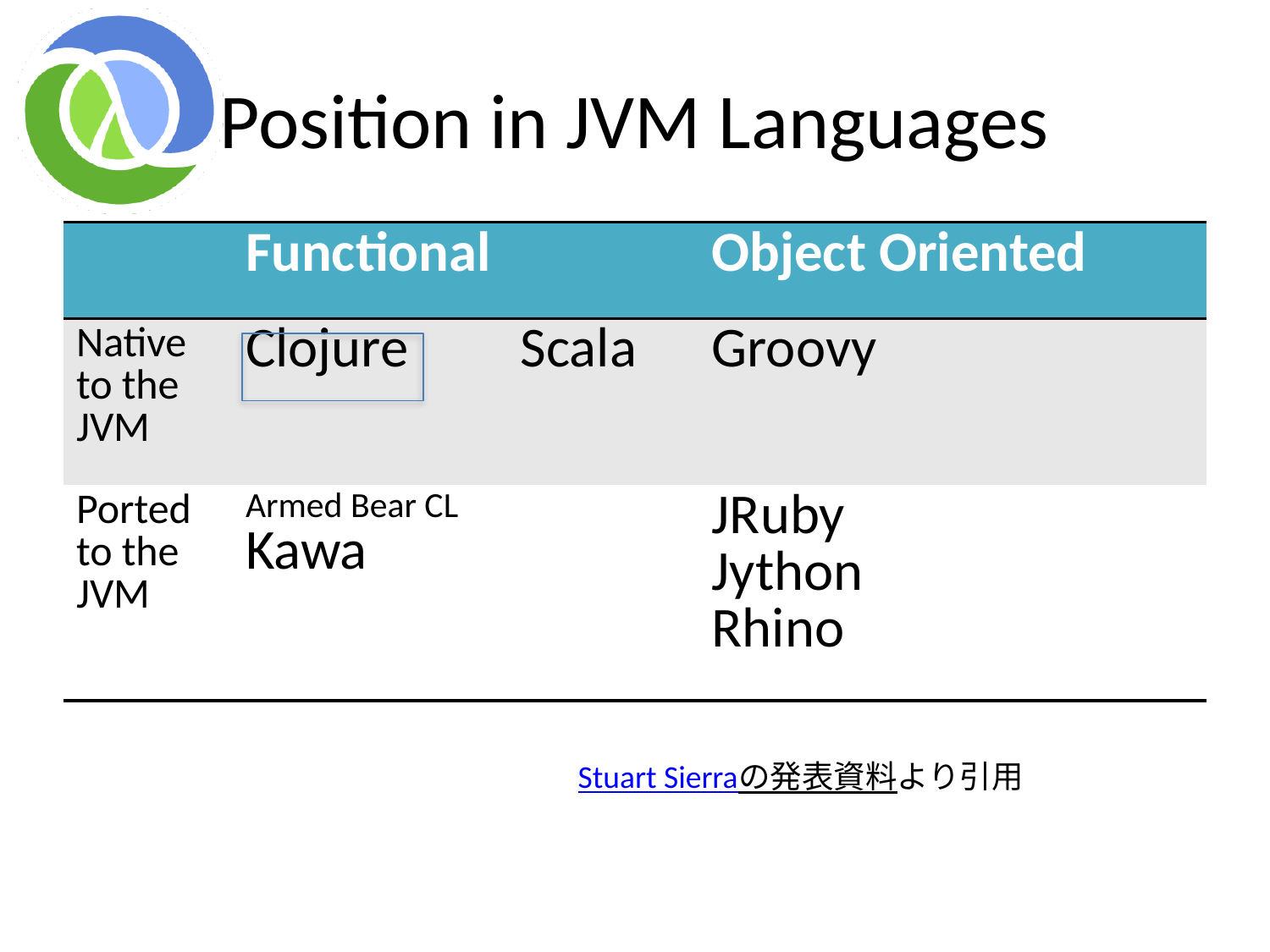

# Position in JVM Languages
|  | Functional |  | Object Oriented |
| --- | --- | --- | --- |
| Native to the JVM | Clojure | Scala | Groovy |
| Ported to the JVM | Armed Bear CL Kawa |  | JRuby Jython Rhino |

Stuart Sierraの発表資料より引用